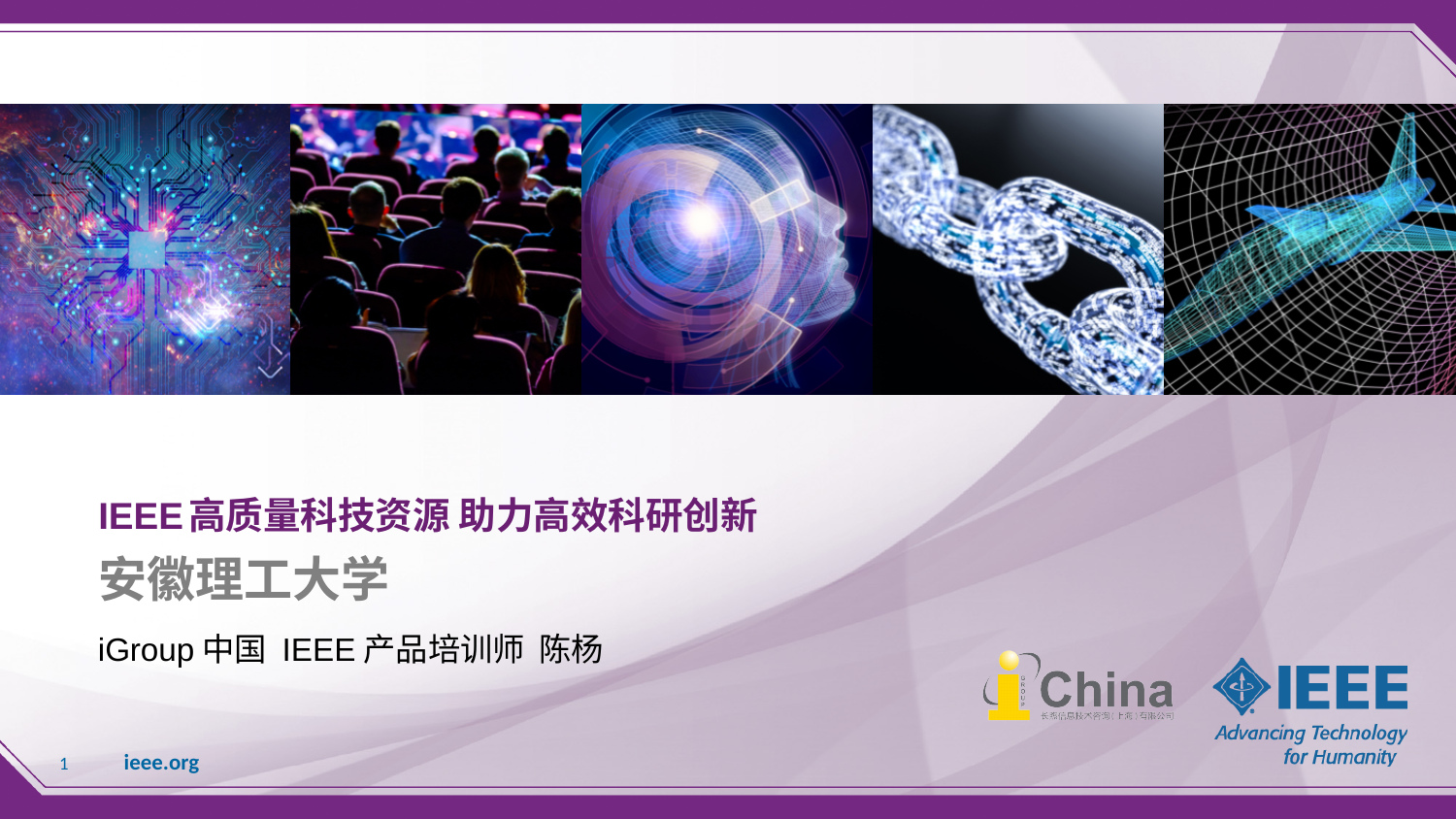

# IEEE高质量科技资源 助力高效科研创新
安徽理工大学
iGroup中国 IEEE产品培训师  陈杨
1